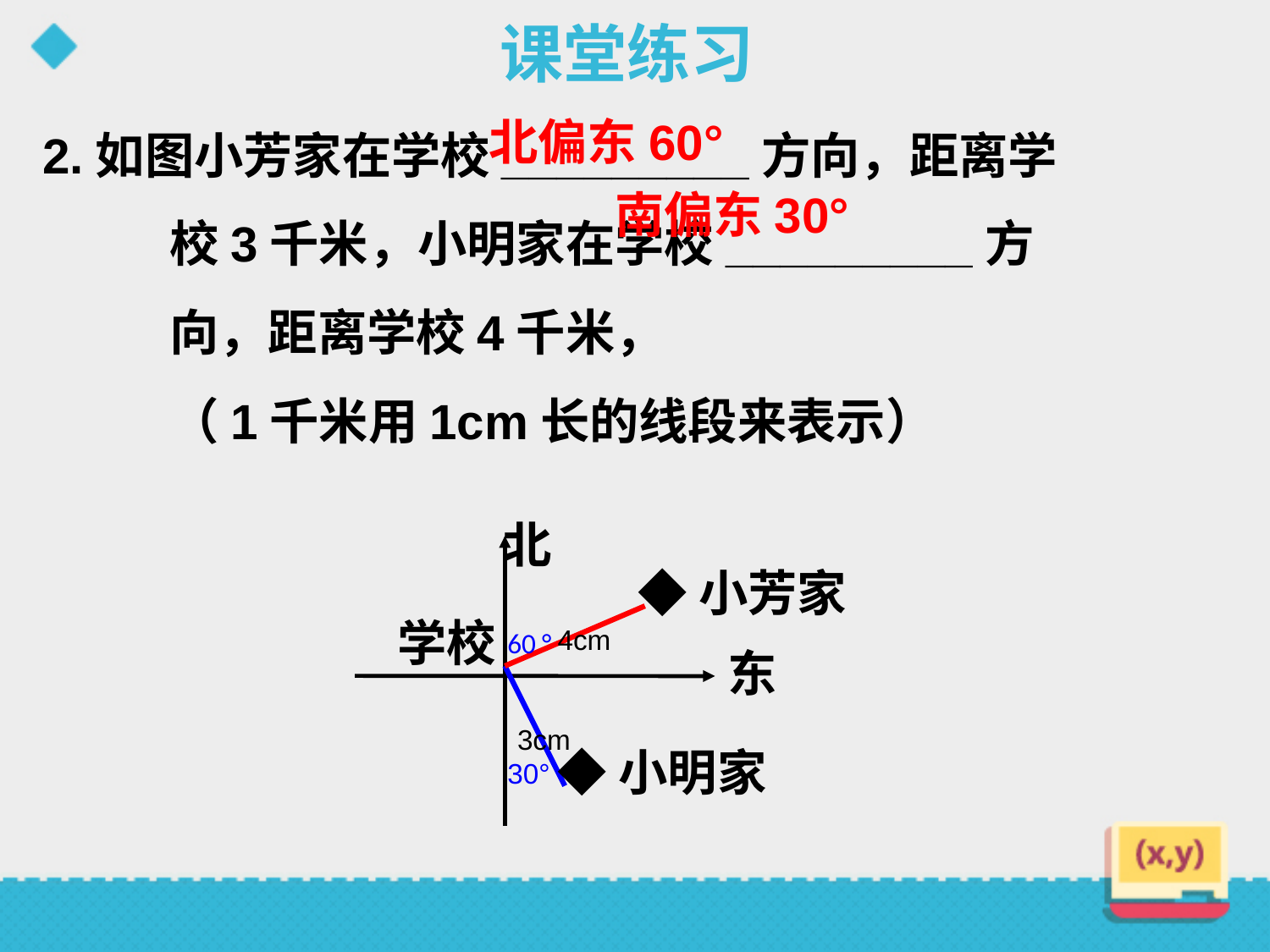

课堂练习
2.如图小芳家在学校_________方向，距离学校3千米，小明家在学校_________方向，距离学校4千米，
（1千米用1cm长的线段来表示）
北偏东60°
南偏东30°
北
◆小芳家
学校
4cm
60 °
东
3cm
◆小明家
30°